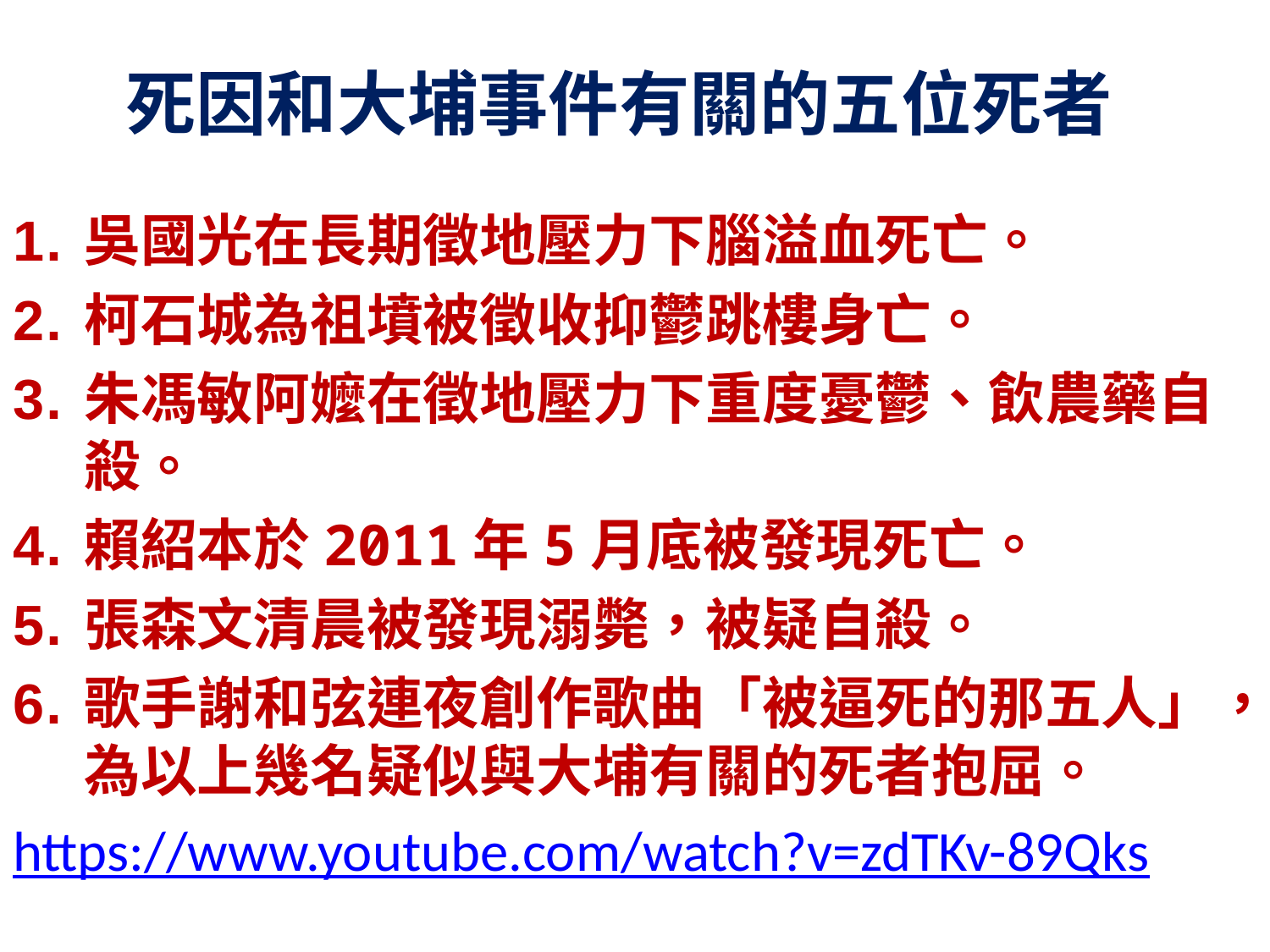

# 死因和大埔事件有關的五位死者
吳國光在長期徵地壓力下腦溢血死亡。
柯石城為祖墳被徵收抑鬱跳樓身亡。
朱馮敏阿嬤在徵地壓力下重度憂鬱、飲農藥自殺。
賴紹本於2011年5月底被發現死亡。
張森文清晨被發現溺斃，被疑自殺。
歌手謝和弦連夜創作歌曲「被逼死的那五人」，為以上幾名疑似與大埔有關的死者抱屈。
https://www.youtube.com/watch?v=zdTKv-89Qks